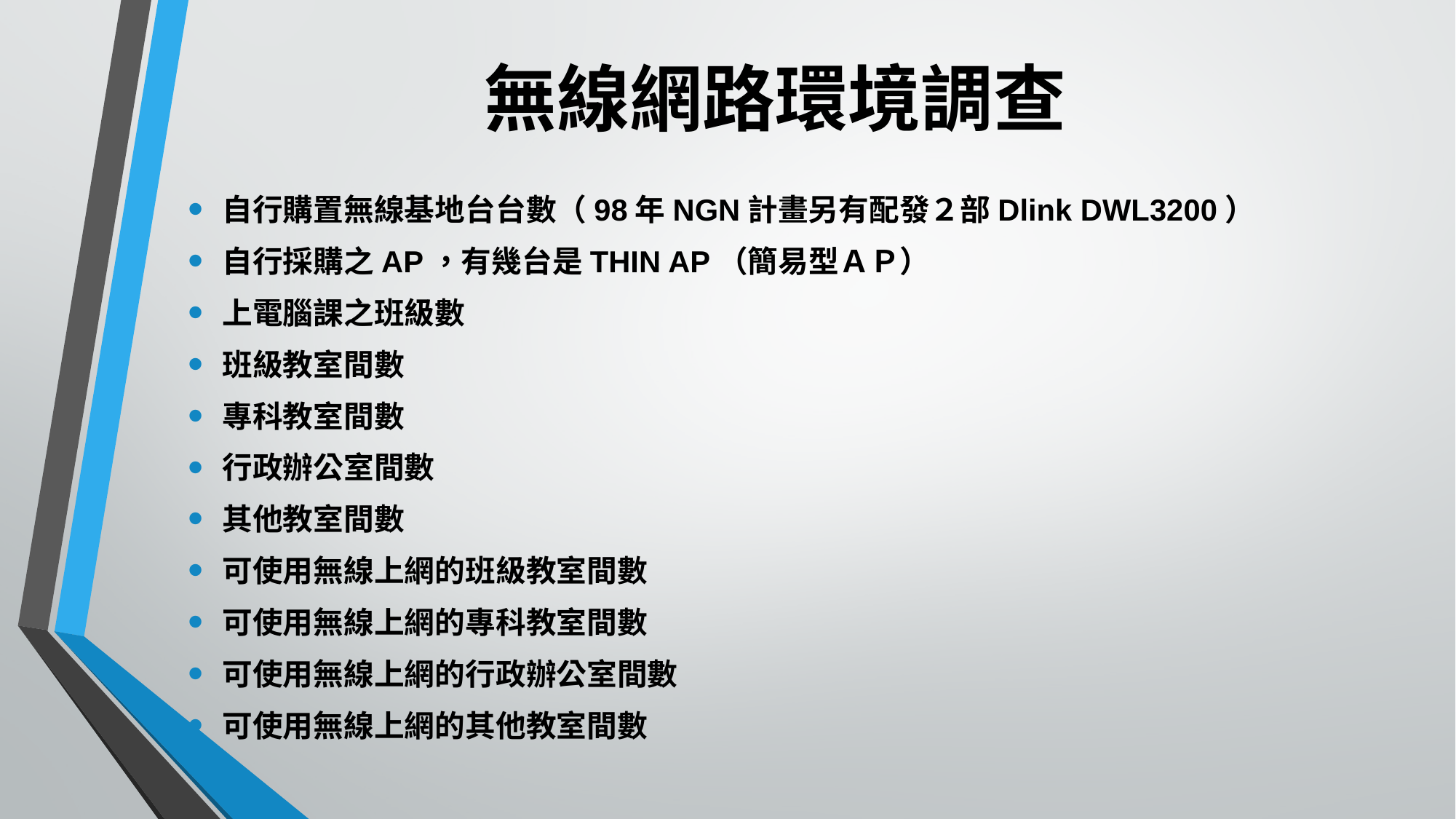

# 無線網路環境調查
自行購置無線基地台台數（98年NGN計畫另有配發２部Dlink DWL3200）
自行採購之AP，有幾台是THIN AP（簡易型ＡＰ）
上電腦課之班級數
班級教室間數
專科教室間數
行政辦公室間數
其他教室間數
可使用無線上網的班級教室間數
可使用無線上網的專科教室間數
可使用無線上網的行政辦公室間數
可使用無線上網的其他教室間數